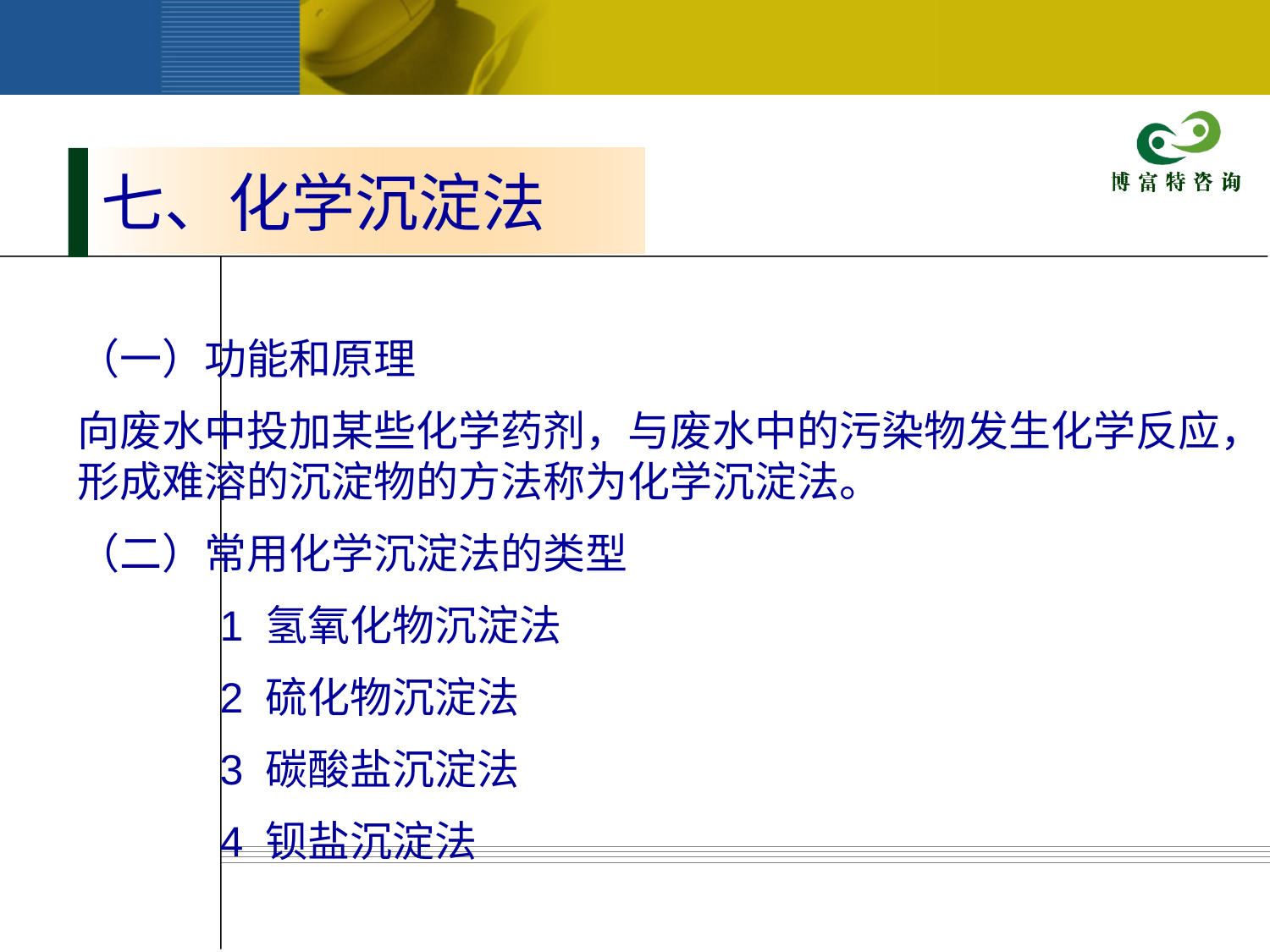

# 七、化学沉淀法
（一）功能和原理
向废水中投加某些化学药剂，与废水中的污染物发生化学反应，形成难溶的沉淀物的方法称为化学沉淀法。
（二）常用化学沉淀法的类型
            1 氢氧化物沉淀法
            2 硫化物沉淀法
            3 碳酸盐沉淀法
            4 钡盐沉淀法